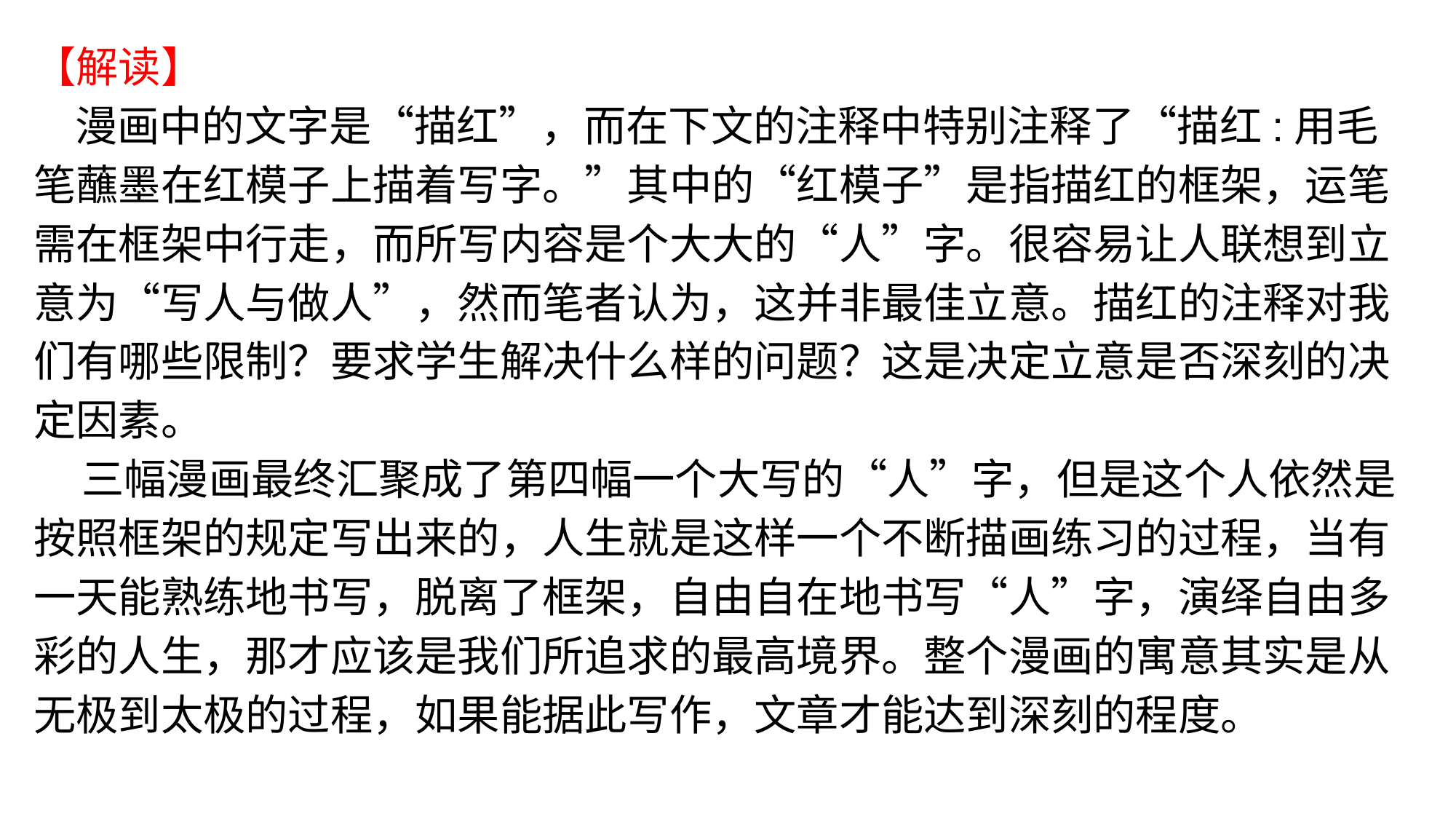

【解读】
    漫画中的文字是“描红”，而在下文的注释中特别注释了“描红:用毛笔蘸墨在红模子上描着写字。”其中的“红模子”是指描红的框架，运笔需在框架中行走，而所写内容是个大大的“人”字。很容易让人联想到立意为“写人与做人”，然而笔者认为，这并非最佳立意。描红的注释对我们有哪些限制？要求学生解决什么样的问题？这是决定立意是否深刻的决定因素。
    三幅漫画最终汇聚成了第四幅一个大写的“人”字，但是这个人依然是按照框架的规定写出来的，人生就是这样一个不断描画练习的过程，当有一天能熟练地书写，脱离了框架，自由自在地书写“人”字，演绎自由多彩的人生，那才应该是我们所追求的最高境界。整个漫画的寓意其实是从无极到太极的过程，如果能据此写作，文章才能达到深刻的程度。